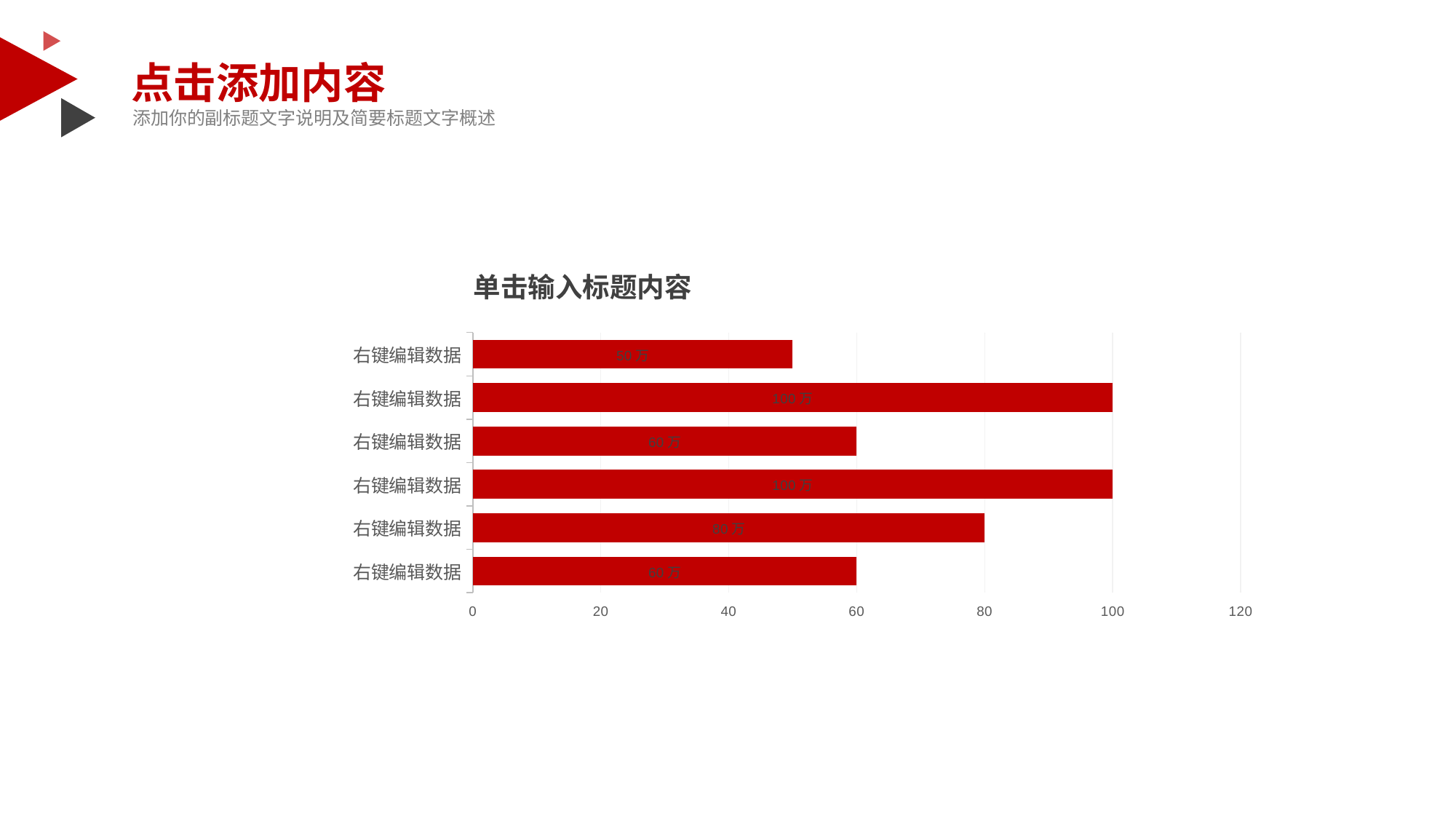

点击添加内容
添加你的副标题文字说明及简要标题文字概述

单击输入标题内容

### Chart

| Category | 系列 1 |
|---|---|
| 右键编辑数据 | 60.0 |
| 右键编辑数据 | 80.0 |
| 右键编辑数据 | 100.0 |
| 右键编辑数据 | 60.0 |
| 右键编辑数据 | 100.0 |
| 右键编辑数据 | 50.0 |